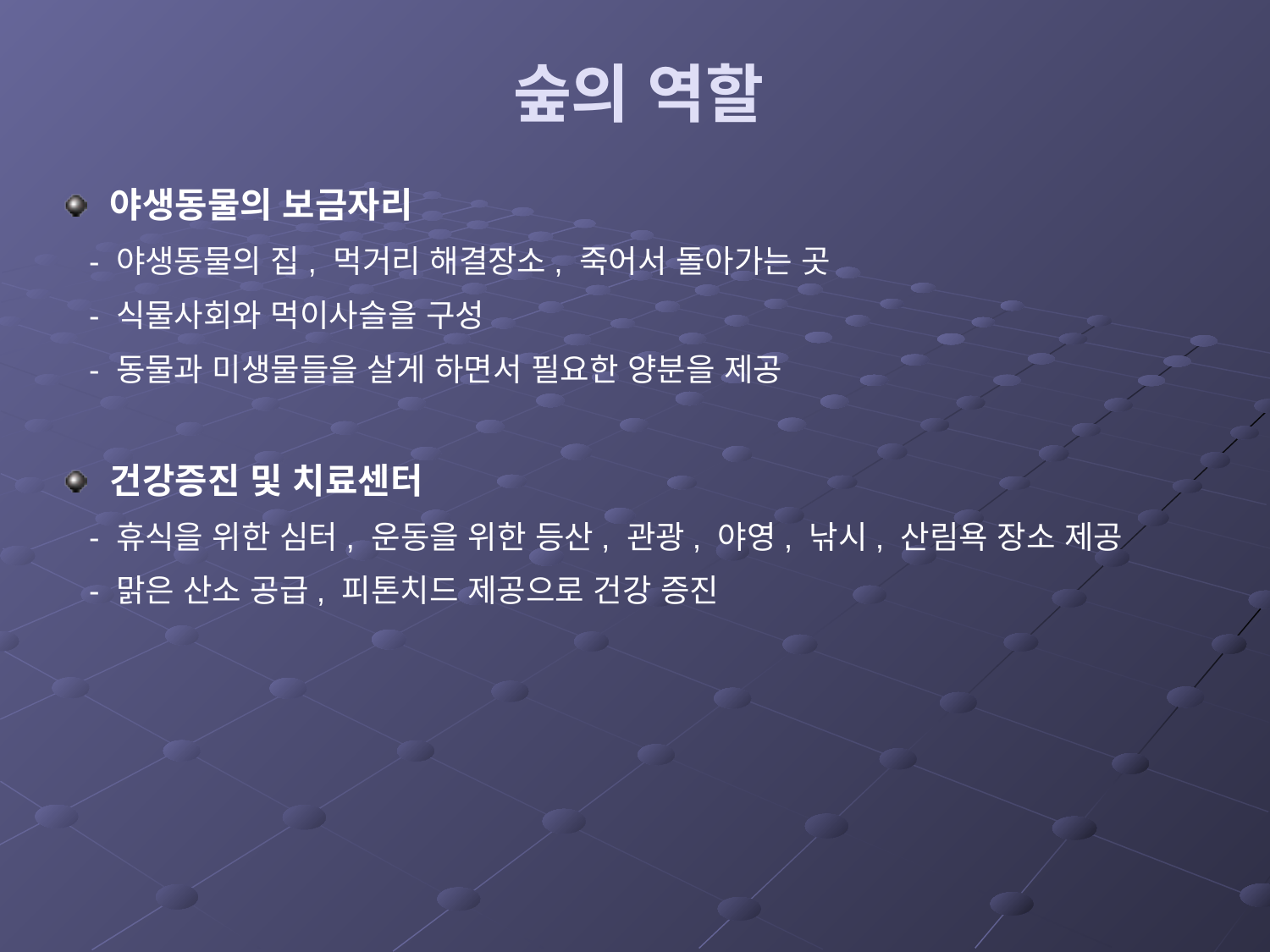

숲의 역할
야생동물의 보금자리
   - 야생동물의 집, 먹거리 해결장소, 죽어서 돌아가는 곳
   - 식물사회와 먹이사슬을 구성
   - 동물과 미생물들을 살게 하면서 필요한 양분을 제공

건강증진 및 치료센터
   - 휴식을 위한 심터, 운동을 위한 등산, 관광, 야영, 낚시, 산림욕 장소 제공
   - 맑은 산소 공급, 피톤치드 제공으로 건강 증진